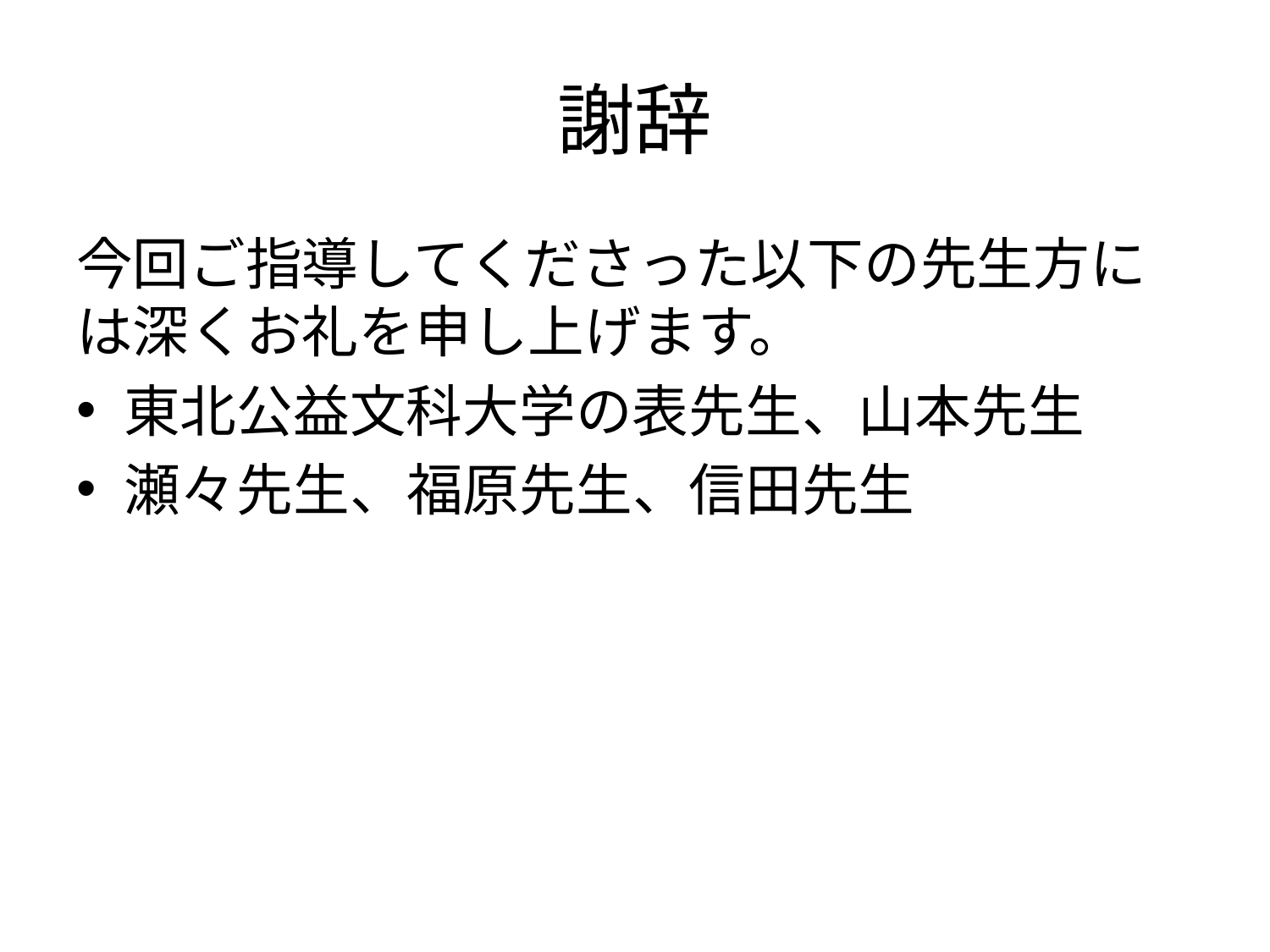

# 謝辞
今回ご指導してくださった以下の先生方には深くお礼を申し上げます。
東北公益文科大学の表先生、山本先生
瀬々先生、福原先生、信田先生